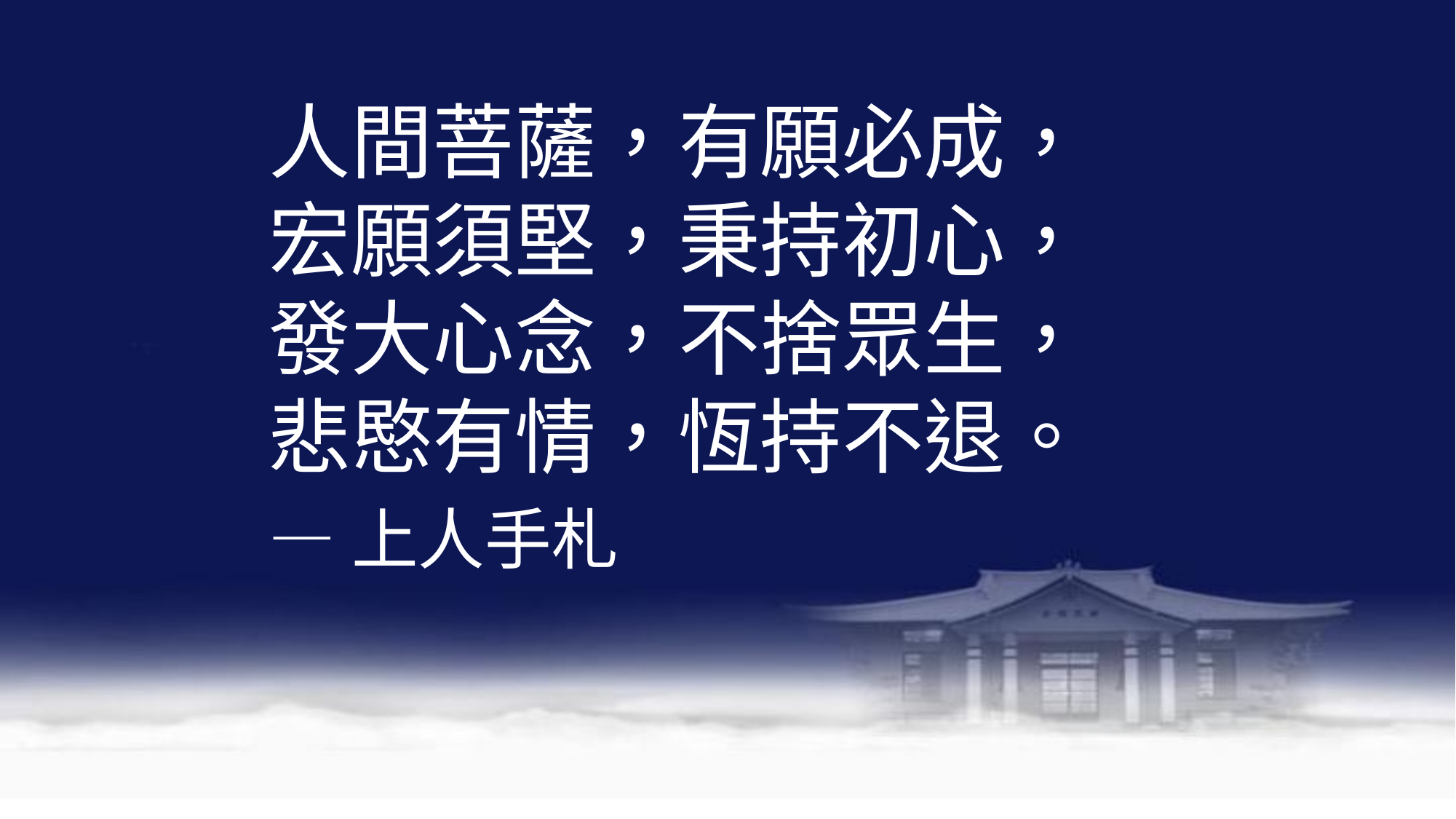

人間菩薩，有願必成，宏願須堅，秉持初心，發大心念，不捨眾生，悲愍有情，恆持不退。
—上人手札